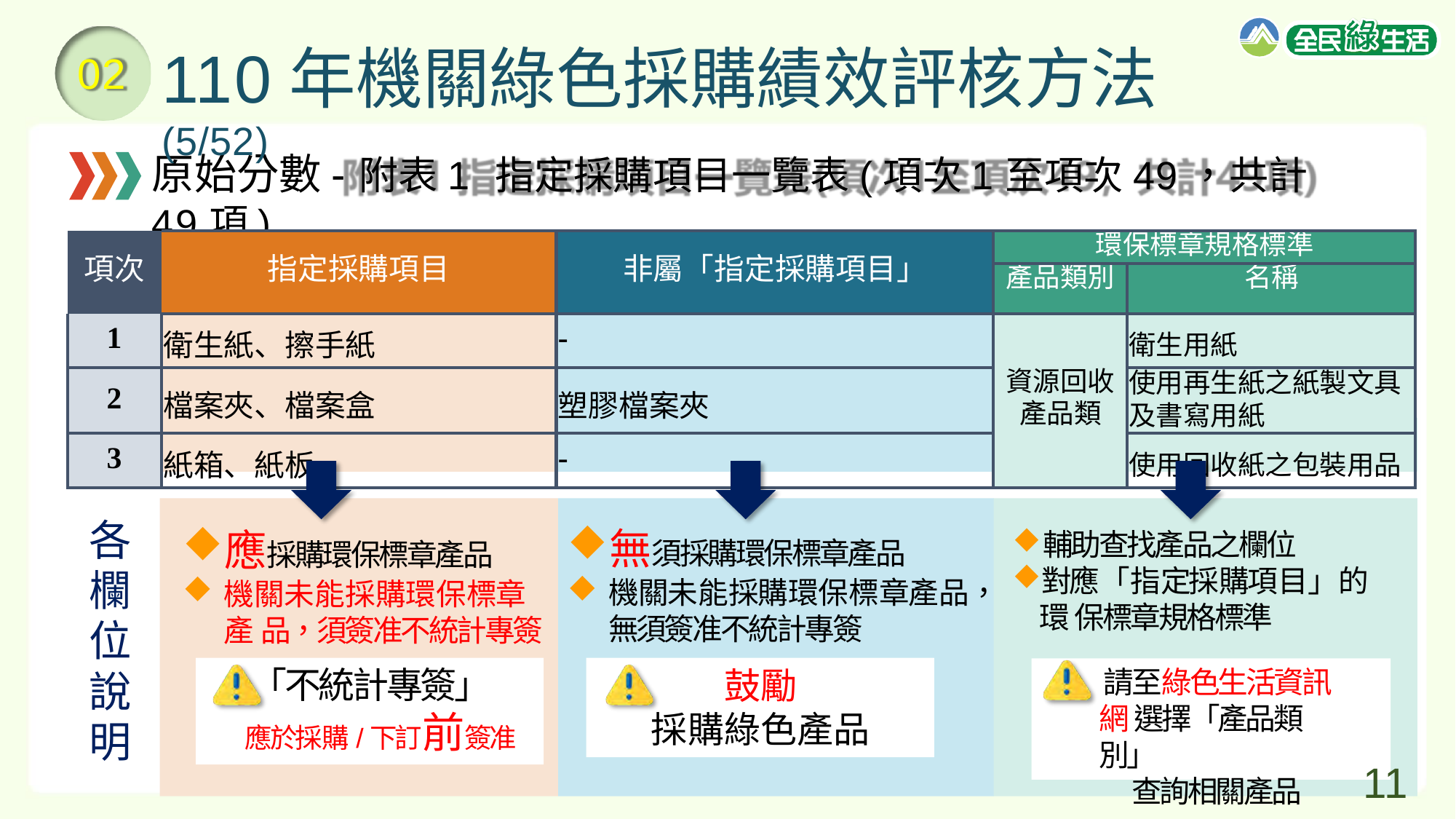

# 110年機關綠色採購績效評核方法(5/52)
02

原始分數-附表1 指定採購項目一覽表(項次1至項次49，共計49項)

| 項次 | 指定採購項目 | 非屬「指定採購項目」 | 環保標章規格標準 |  |
| --- | --- | --- | --- | --- |
|  |  |  | 產品類別 | 名稱 |
| 1 | 衛生紙、擦手紙 | - | 資源回收 產品類 | 衛生用紙 |
| 2 | 檔案夾、檔案盒 | 塑膠檔案夾 |  | 使用再生紙之紙製文具 及書寫用紙 |
| 3 | 紙箱、紙板 | - |  | 使用回收紙之包裝用品 |

各 欄 位 說 明
無須採購環保標章產品
機關未能採購環保標章產品，
無須簽准不統計專簽
應採購環保標章產品
機關未能採購環保標章產 品，須簽准不統計專簽
輔助查找產品之欄位
對應「指定採購項目」的環 保標章規格標準

「不統計專簽」
應於採購/下訂前簽准

鼓勵
採購綠色產品

請至綠色生活資訊網 選擇「產品類別」
查詢相關產品
11